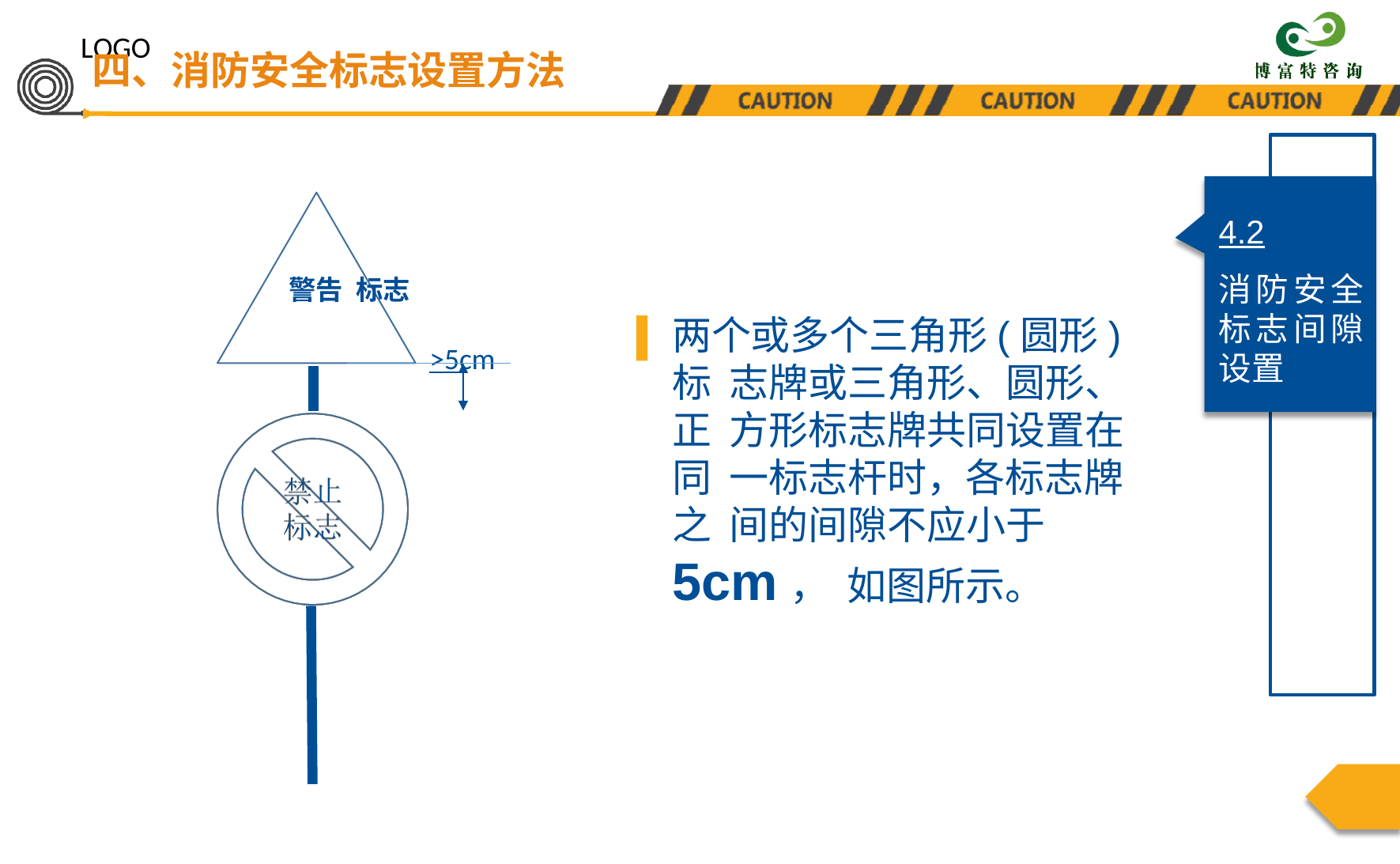

LOGO
四、消防安全标志设置方法

4.2
消防安全  标志间隙  设置

警告  标志

 	>5cm
两个或多个三角形(圆形)标  志牌或三角形、圆形、正  方形标志牌共同设置在同  一标志杆时，各标志牌之  间的间隙不应小于5cm，  如图所示。

35